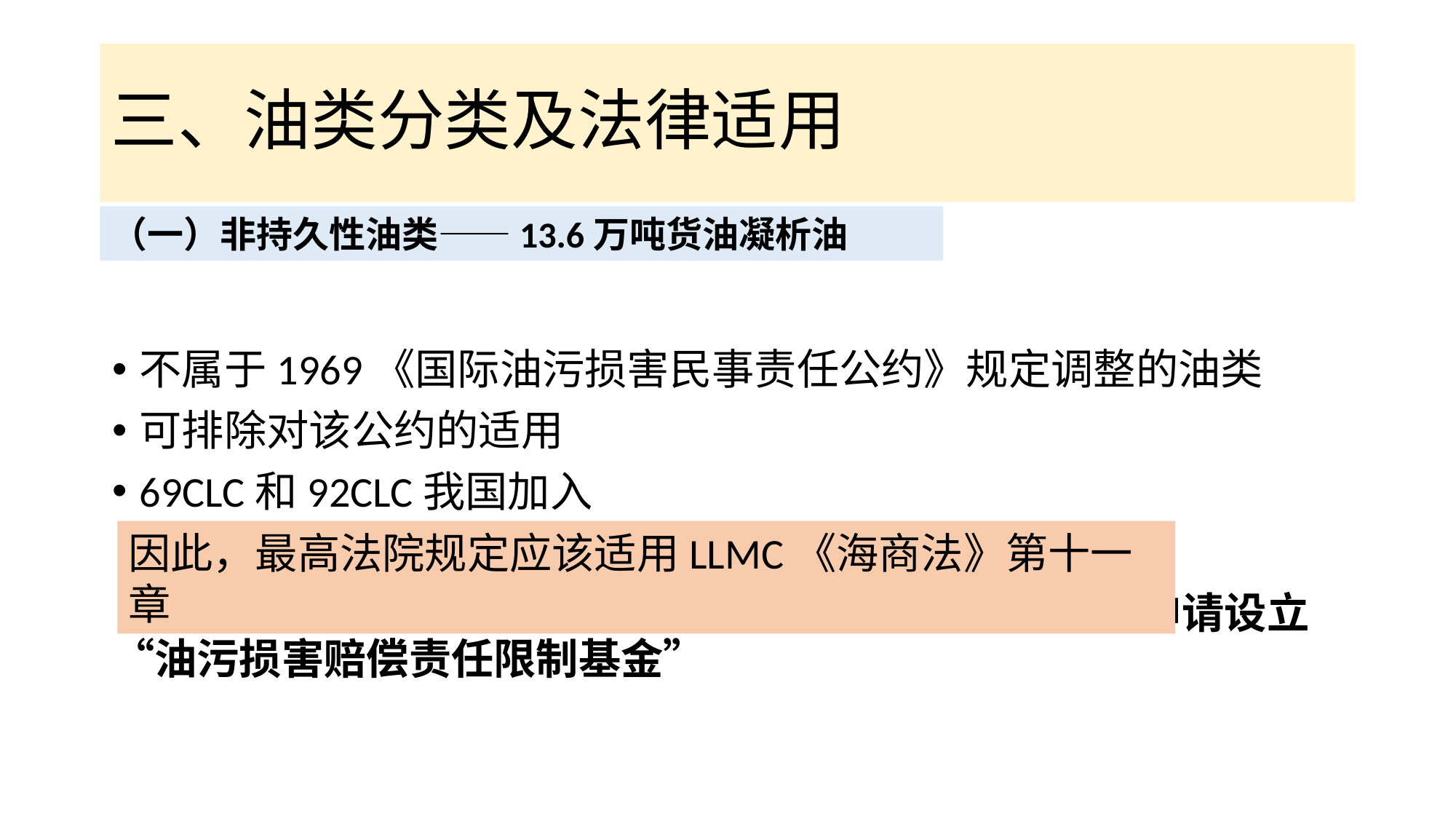

# 三、油类分类及法律适用
（一）非持久性油类——13.6万吨货油凝析油
不属于1969《国际油污损害民事责任公约》规定调整的油类
可排除对该公约的适用
69CLC和92CLC我国加入

“桑吉轮”所有人、保险人或财务保证人可依我国法律申请设立“油污损害赔偿责任限制基金”

因此，最高法院规定应该适用LLMC《海商法》第十一章